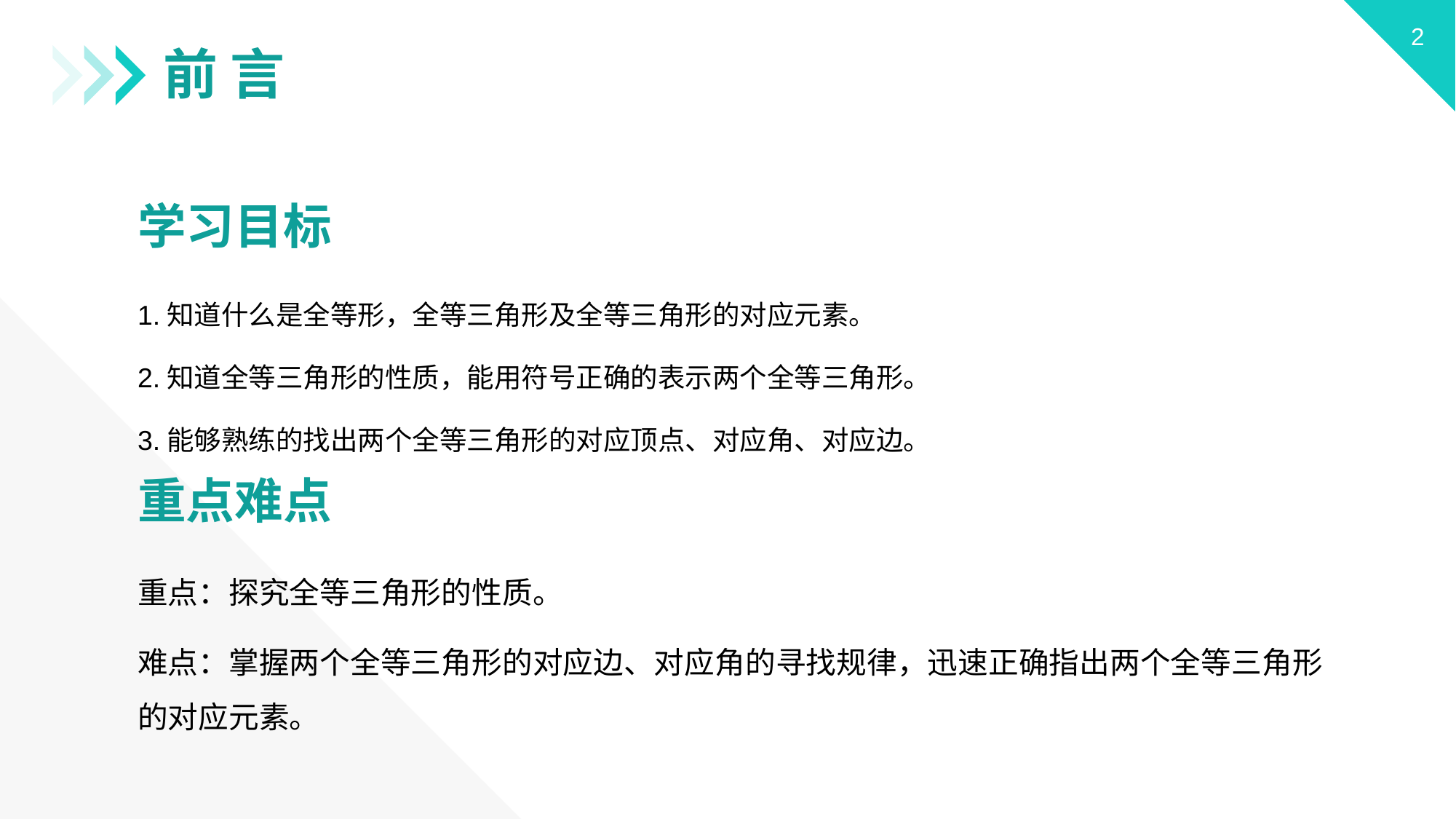

前 言
学习目标
1.知道什么是全等形，全等三角形及全等三角形的对应元素。
2.知道全等三角形的性质，能用符号正确的表示两个全等三角形。
3.能够熟练的找出两个全等三角形的对应顶点、对应角、对应边。
重点难点
重点：探究全等三角形的性质。
难点：掌握两个全等三角形的对应边、对应角的寻找规律，迅速正确指出两个全等三角形的对应元素。